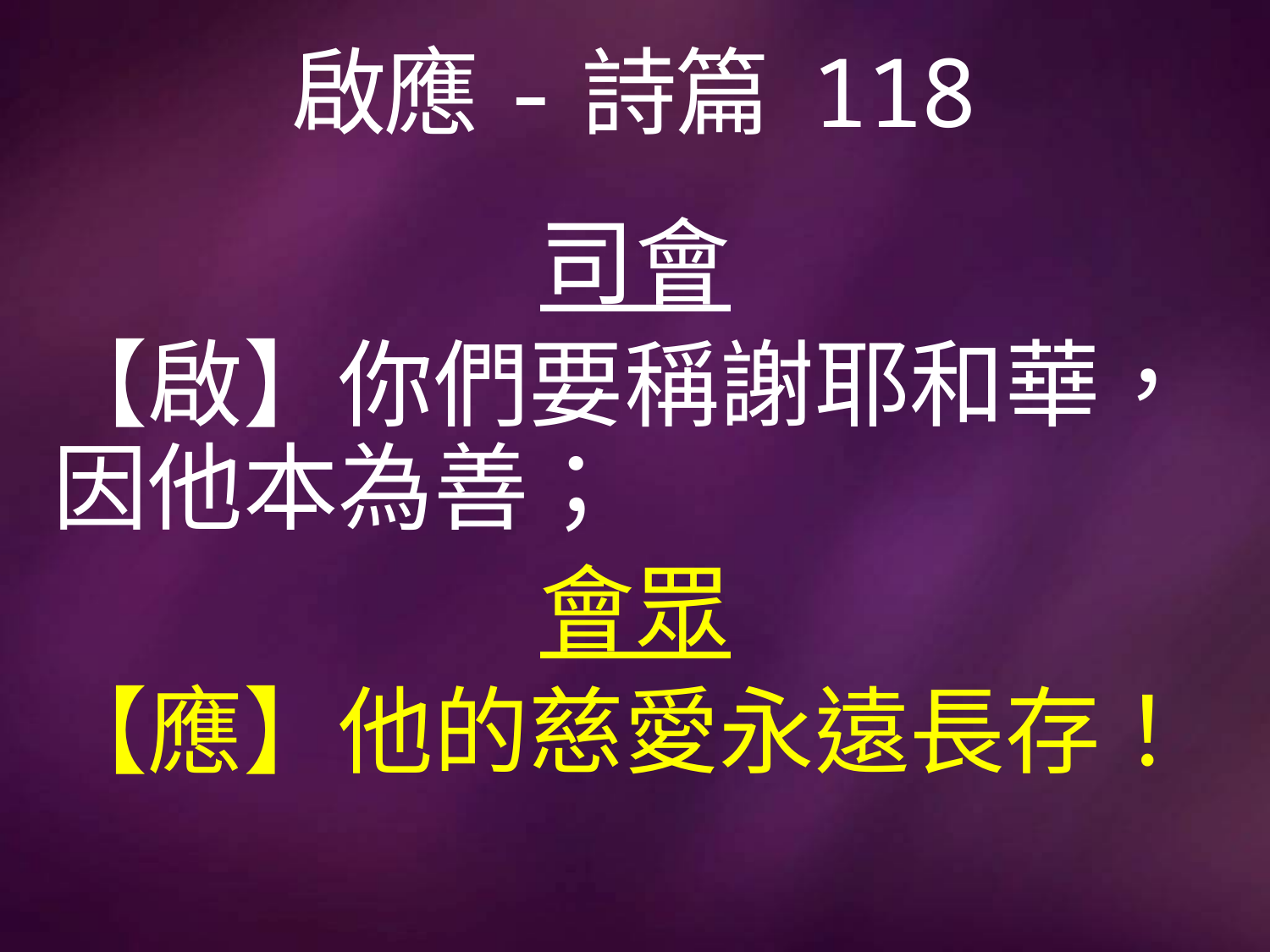

# 啟應-詩篇 118
司會
【啟】你們要稱謝耶和華，因他本為善；
會眾
【應】他的慈愛永遠長存！